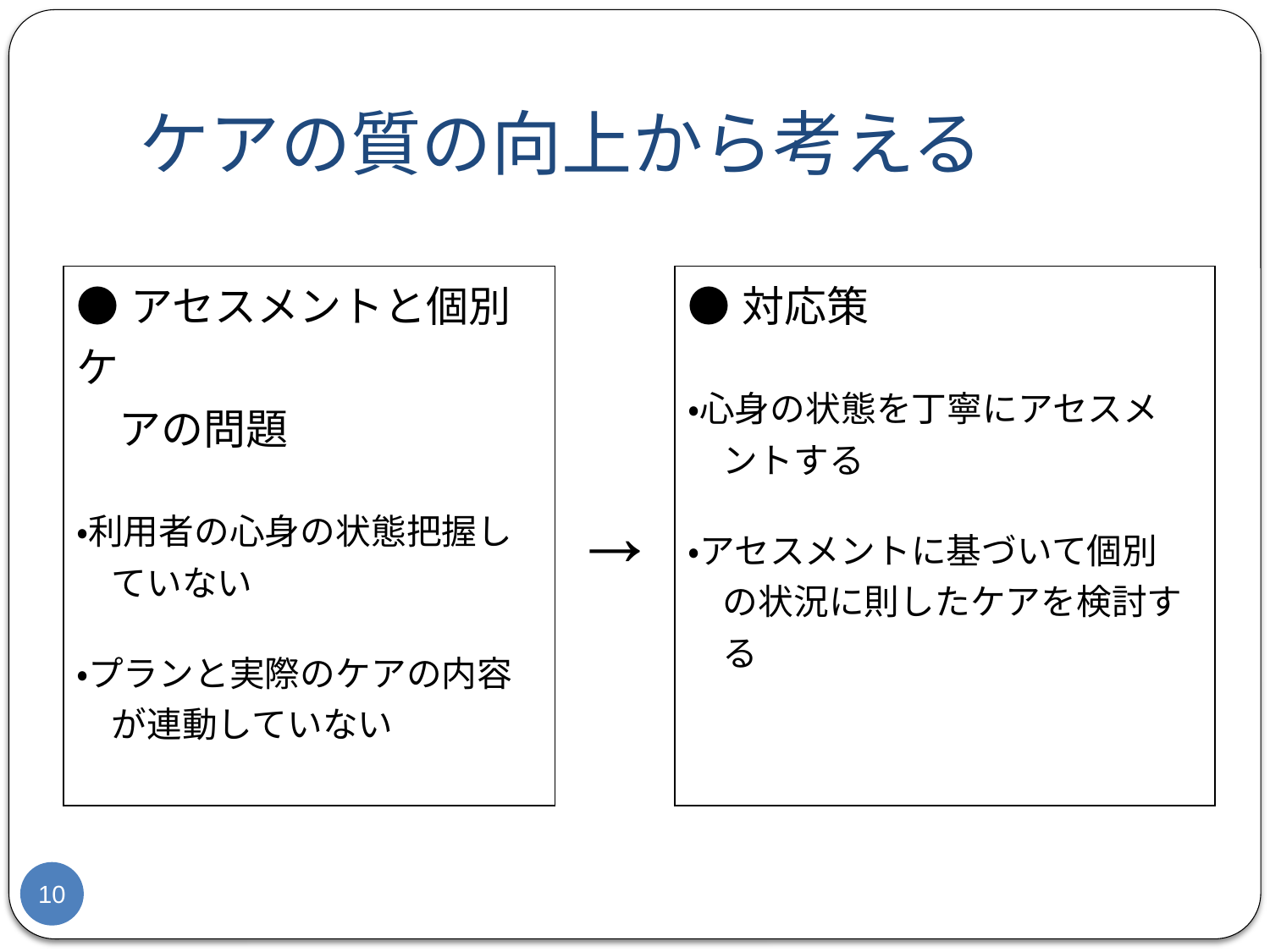

# ケアの質の向上から考える
| ●アセスメントと個別ケ 　アの問題 ・利用者の心身の状態把握し 　ていない ・プランと実際のケアの内容 　が連動していない | → | ●対応策 ・心身の状態を丁寧にアセスメ 　ントする ・アセスメントに基づいて個別 　の状況に則したケアを検討す 　る |
| --- | --- | --- |
10